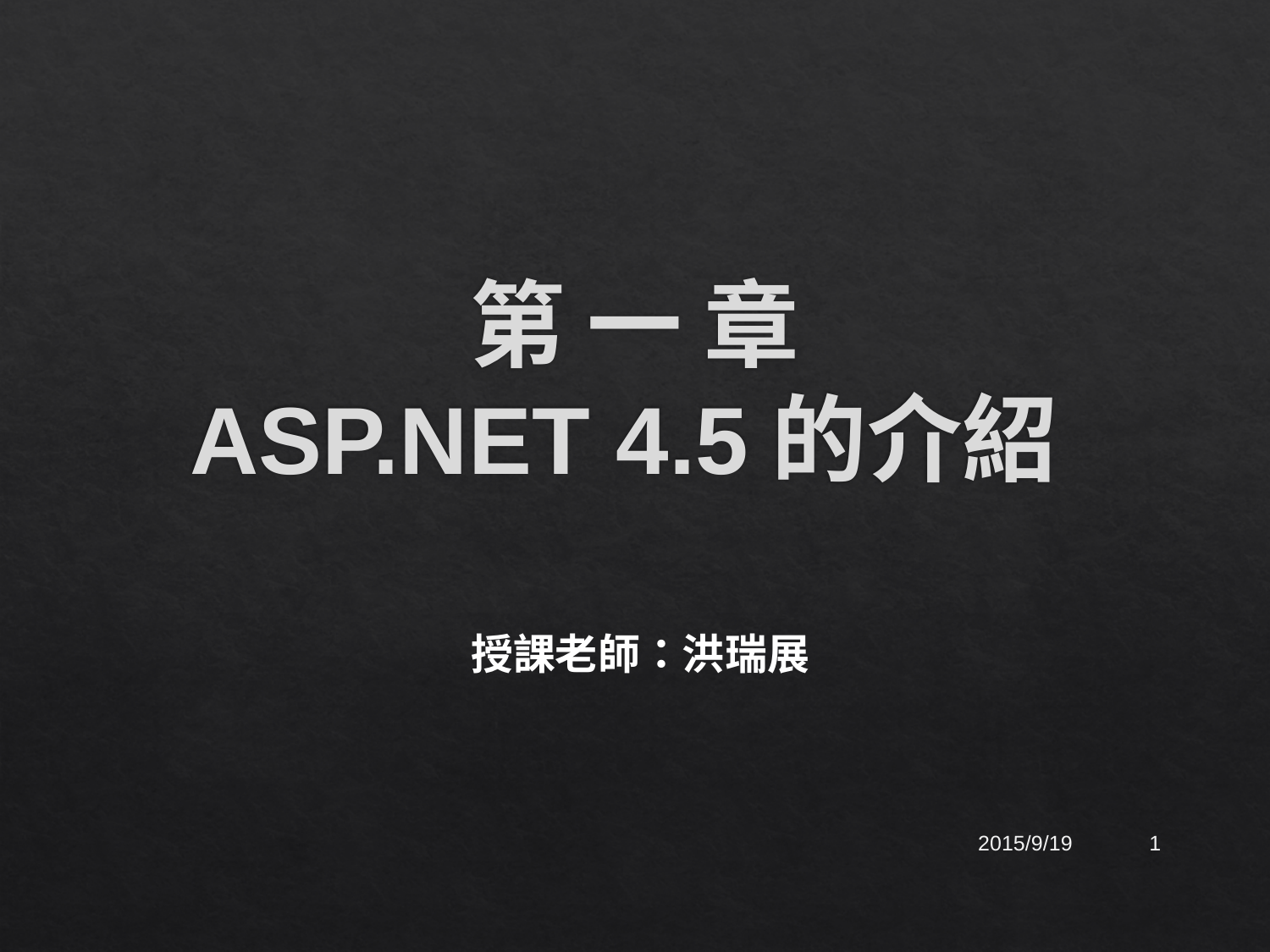

# 第 一 章 ASP.NET 4.5的介紹
授課老師：洪瑞展
2015/9/19
1